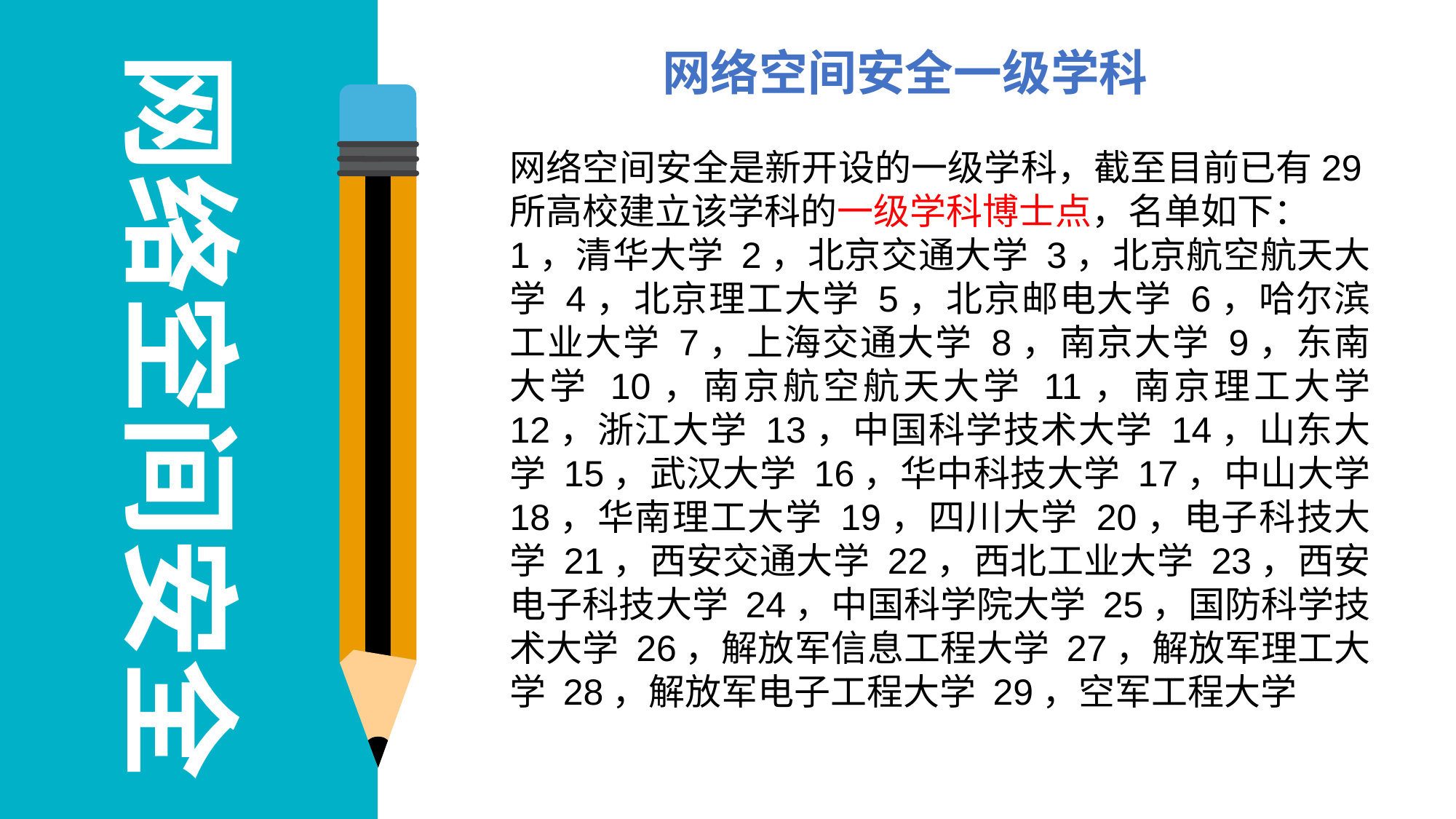

网络空间安全一级学科
网络空间安全

网络空间安全是新开设的一级学科，截至目前已有29所高校建立该学科的一级学科博士点，名单如下：
1，清华大学 2，北京交通大学 3，北京航空航天大学 4，北京理工大学 5，北京邮电大学 6，哈尔滨工业大学 7，上海交通大学 8，南京大学 9，东南大学 10，南京航空航天大学 11，南京理工大学 12，浙江大学 13，中国科学技术大学 14，山东大学 15，武汉大学 16，华中科技大学 17，中山大学 18，华南理工大学 19，四川大学 20，电子科技大学 21，西安交通大学 22，西北工业大学 23，西安电子科技大学 24，中国科学院大学 25，国防科学技术大学 26，解放军信息工程大学 27，解放军理工大学 28，解放军电子工程大学 29，空军工程大学
多样性Variety
公安部定义
速度Velocity